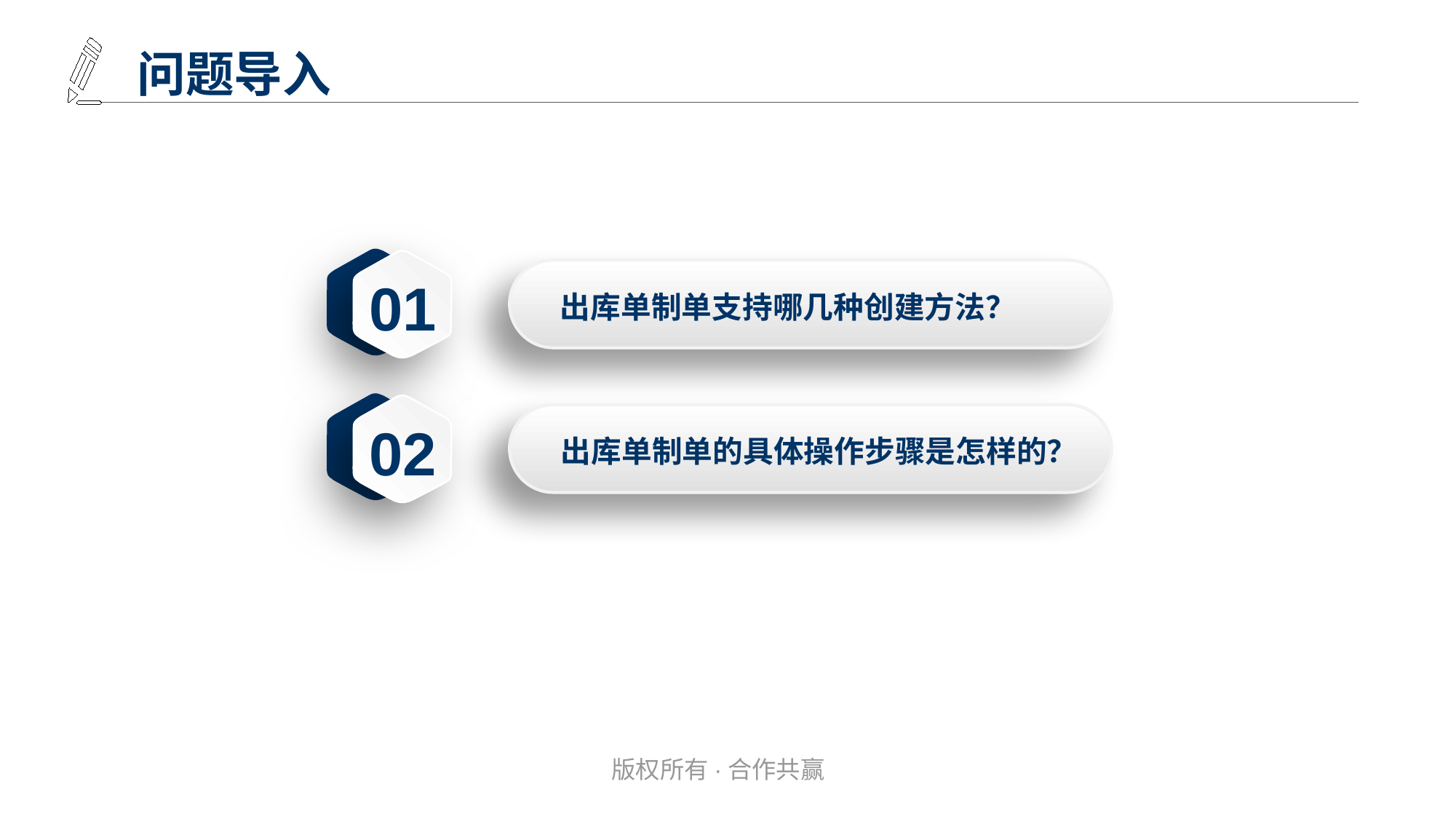

问题导入

01

出库单制单支持哪几种创建方法？

02

出库单制单的具体操作步骤是怎样的？